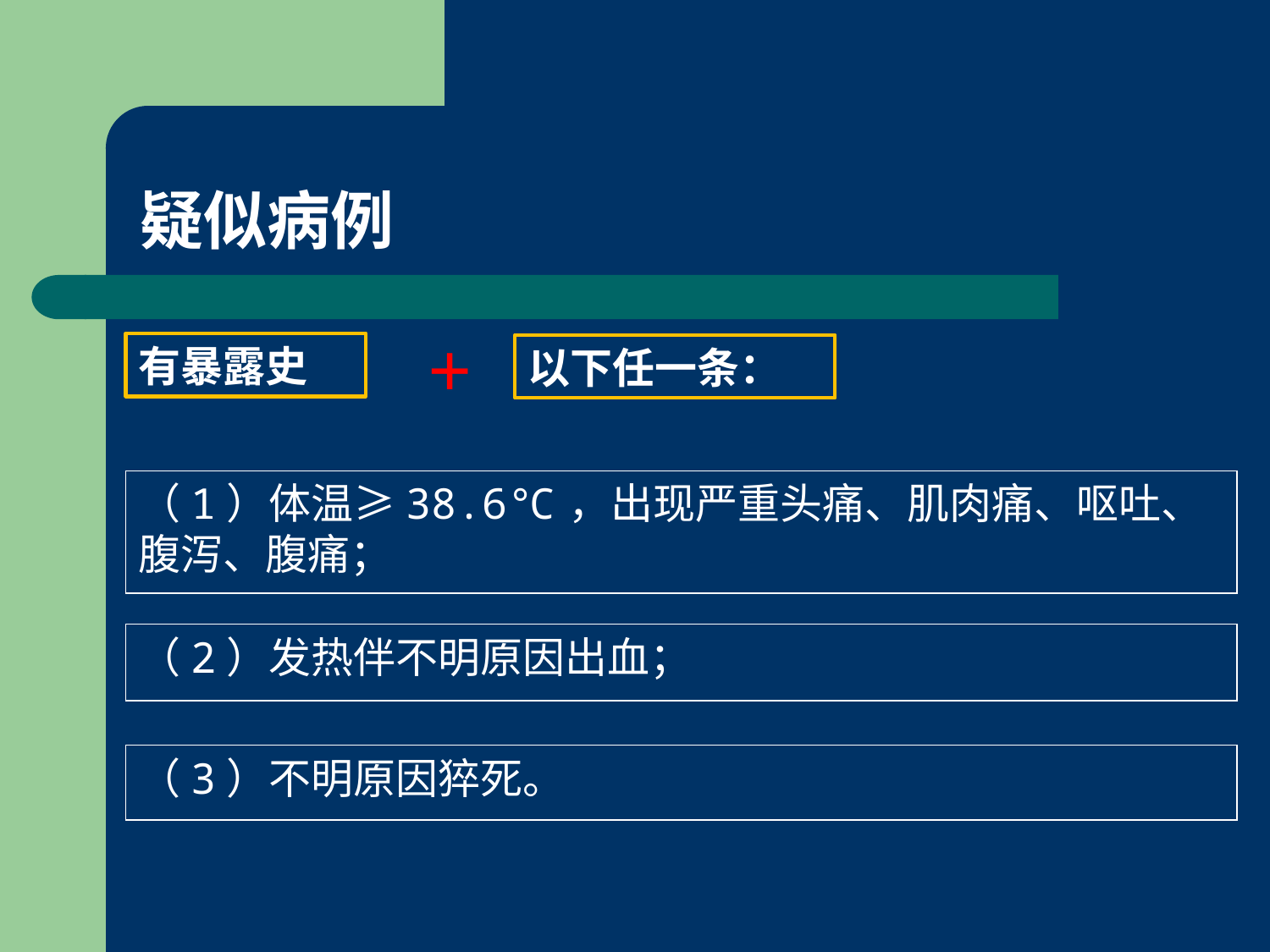

# 疑似病例
+
有暴露史
以下任一条：
（1）体温≥38.6℃，出现严重头痛、肌肉痛、呕吐、腹泻、腹痛；
（2）发热伴不明原因出血；
（3）不明原因猝死。